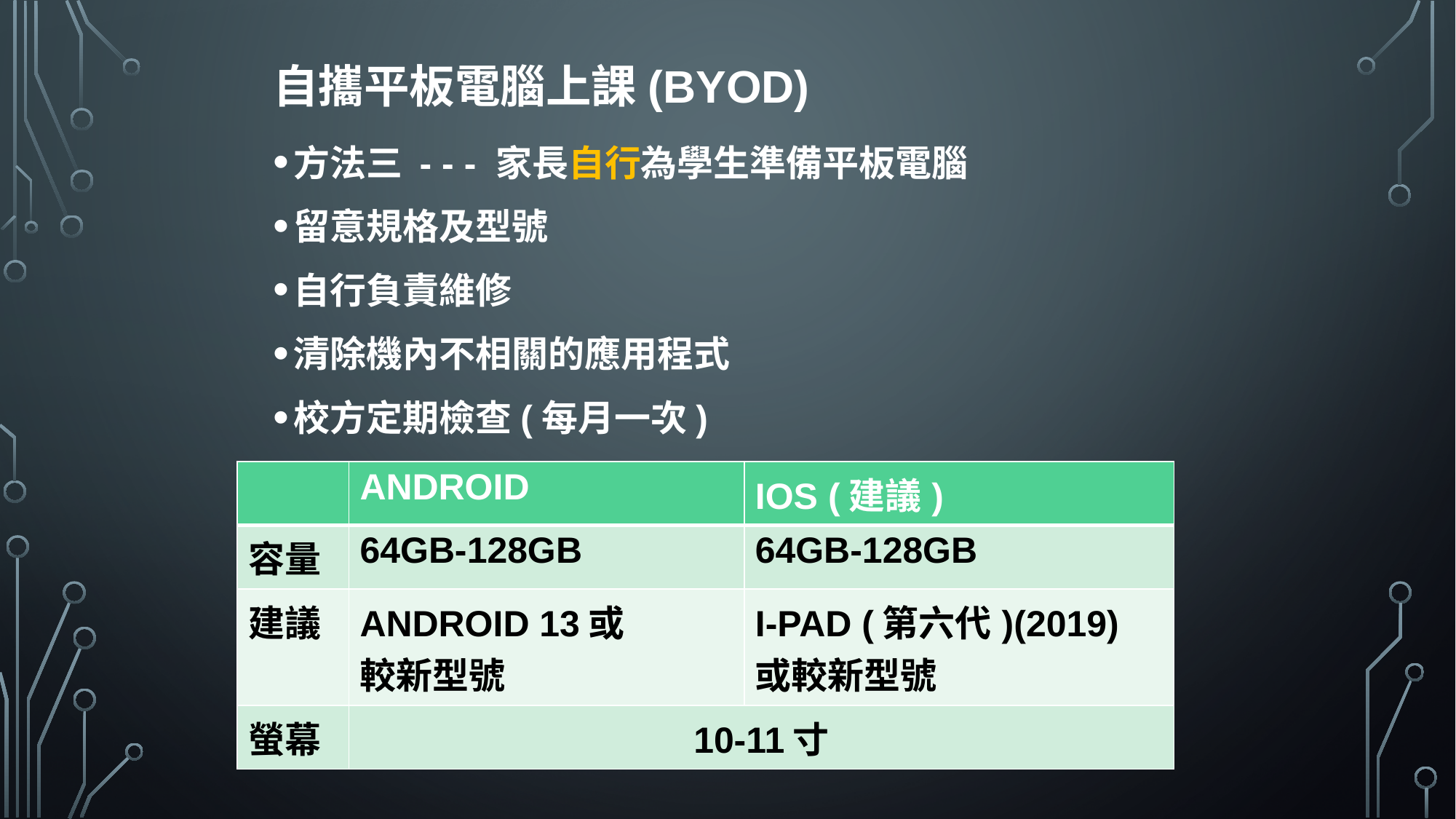

# 自攜平板電腦上課(BYOD)
方法三 - - - 家長自行為學生準備平板電腦
留意規格及型號
自行負責維修
清除機內不相關的應用程式
校方定期檢查(每月一次)
|  | ANDROID | IOS (建議) |
| --- | --- | --- |
| 容量 | 64GB-128GB | 64GB-128GB |
| 建議 | ANDROID 13或 較新型號 | I-PAD (第六代)(2019)或較新型號 |
| 螢幕 | 10-11寸 |  |